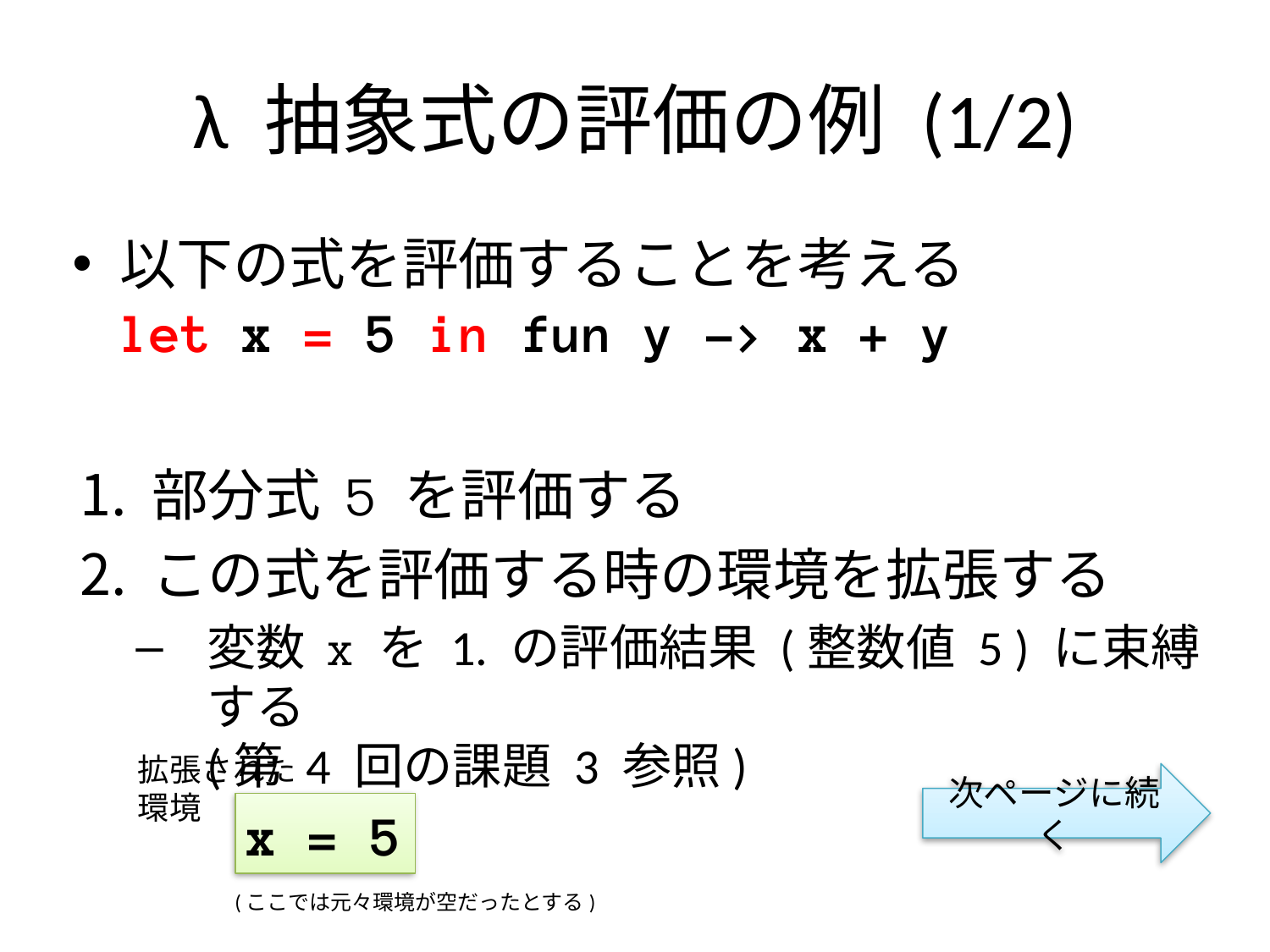

# λ 抽象式の評価の例 (1/2)
以下の式を評価することを考える
let x = 5 in fun y -> x + y

部分式 5 を評価する
この式を評価する時の環境を拡張する
変数 x を 1. の評価結果 (整数値 5 ) に束縛する
(第 4 回の課題 3 参照)
拡張された
環境
次ページに続く
x = 5
(ここでは元々環境が空だったとする)